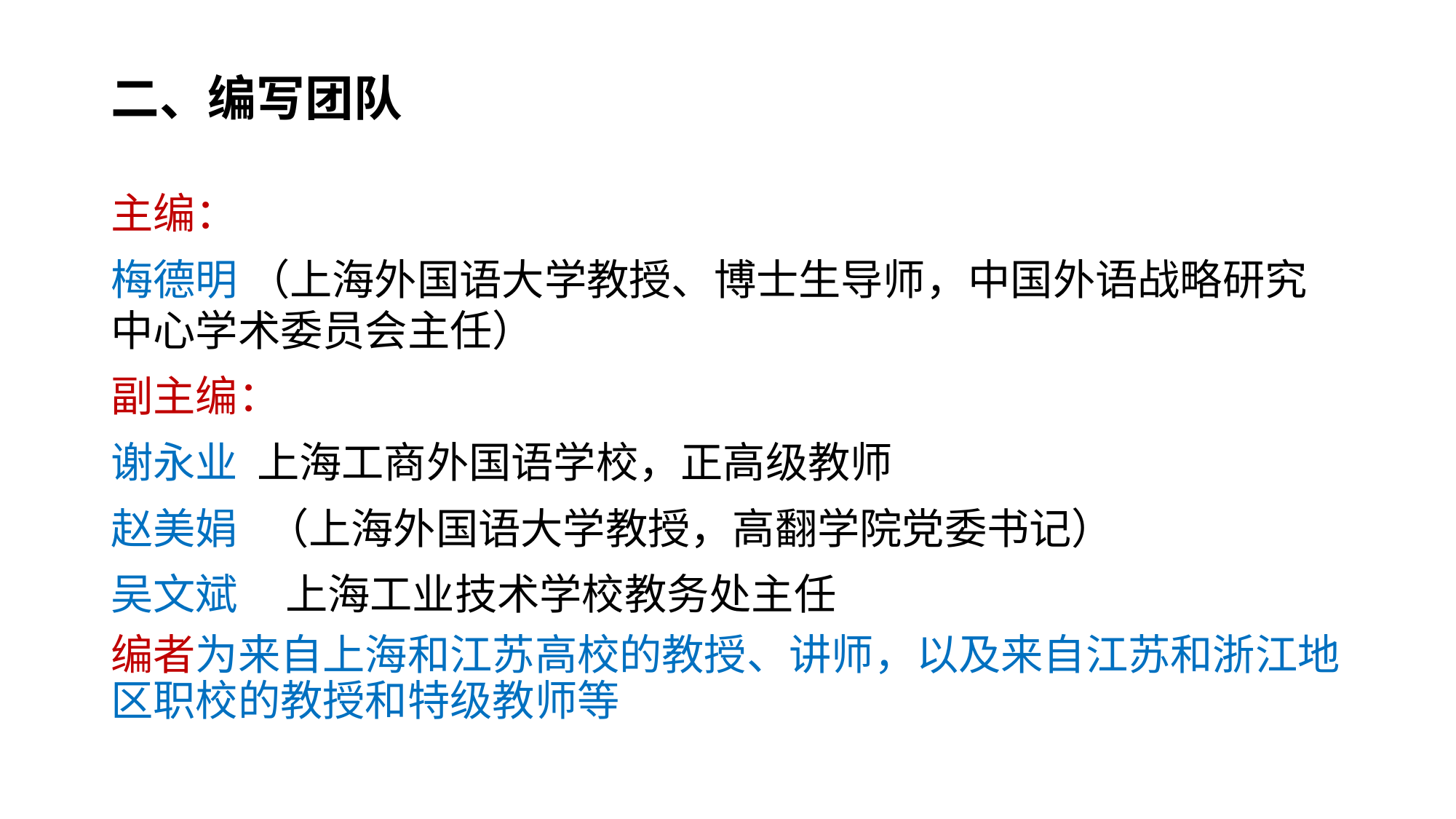

# 二、编写团队
主编：
梅德明 （上海外国语大学教授、博士生导师，中国外语战略研究中心学术委员会主任）
副主编：
谢永业  上海工商外国语学校，正高级教师
赵美娟   （上海外国语大学教授，高翻学院党委书记）
吴文斌     上海工业技术学校教务处主任
编者为来自上海和江苏高校的教授、讲师，以及来自江苏和浙江地区职校的教授和特级教师等